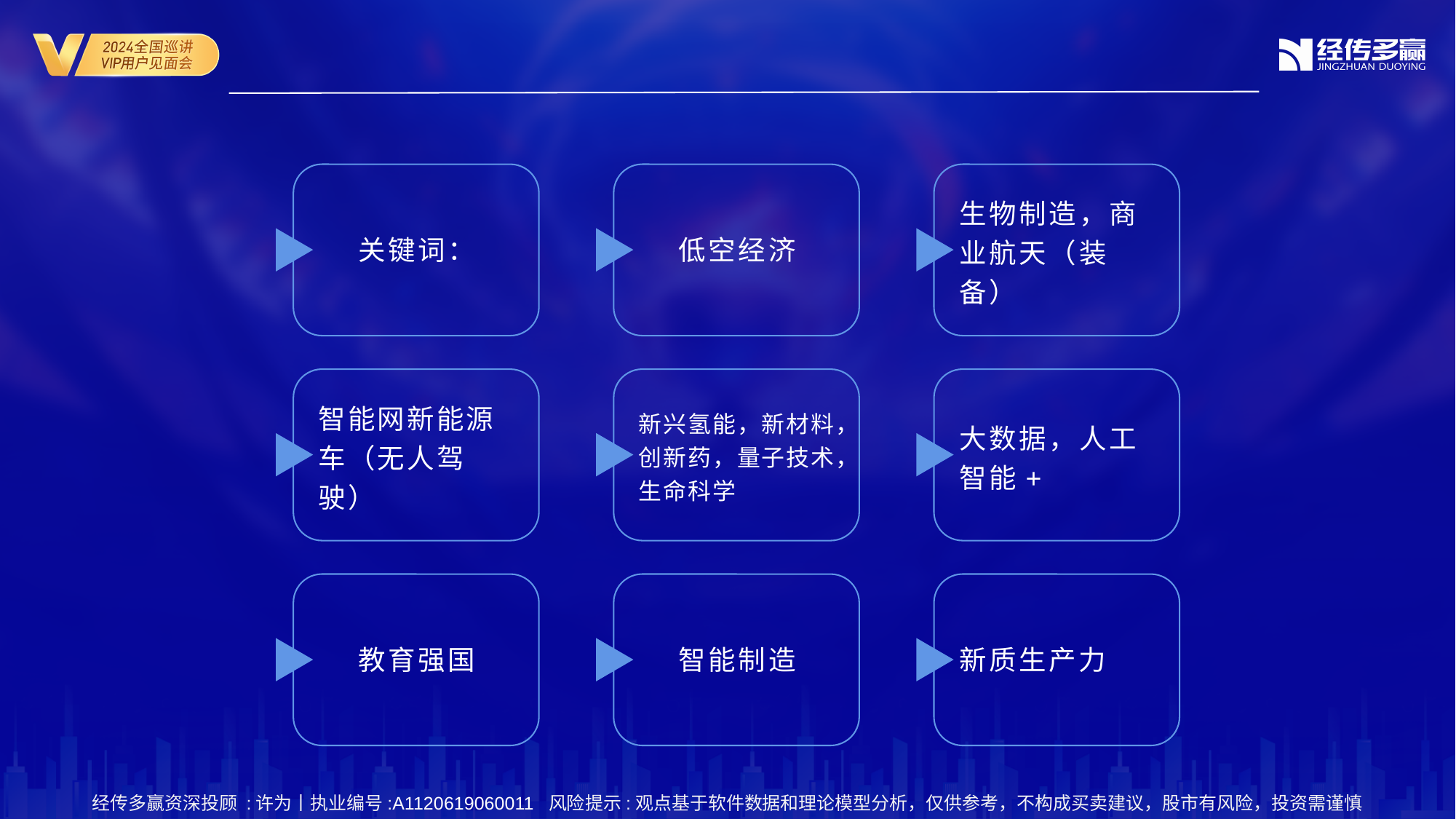

关键词：
低空经济
生物制造，商业航天（装备）

智能网新能源车（无人驾驶）
新兴氢能，新材料，创新药，量子技术，生命科学
大数据，人工智能+

教育强国
智能制造
新质生产力